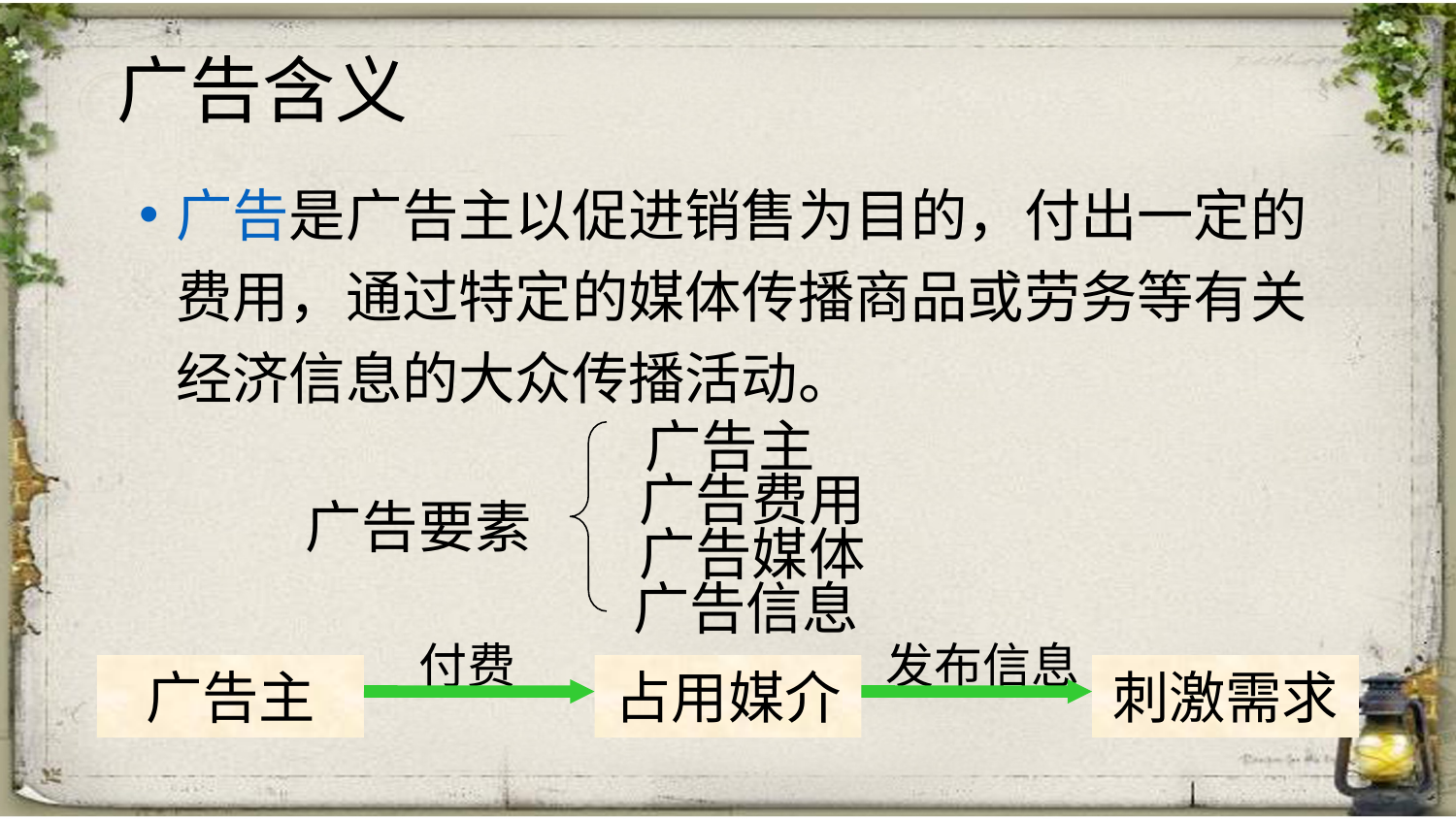

# 广告含义
广告是广告主以促进销售为目的，付出一定的费用，通过特定的媒体传播商品或劳务等有关经济信息的大众传播活动。
广告主

广告费用
广告要素
广告媒体
广告信息
付费
发布信息
广告主
占用媒介
刺激需求